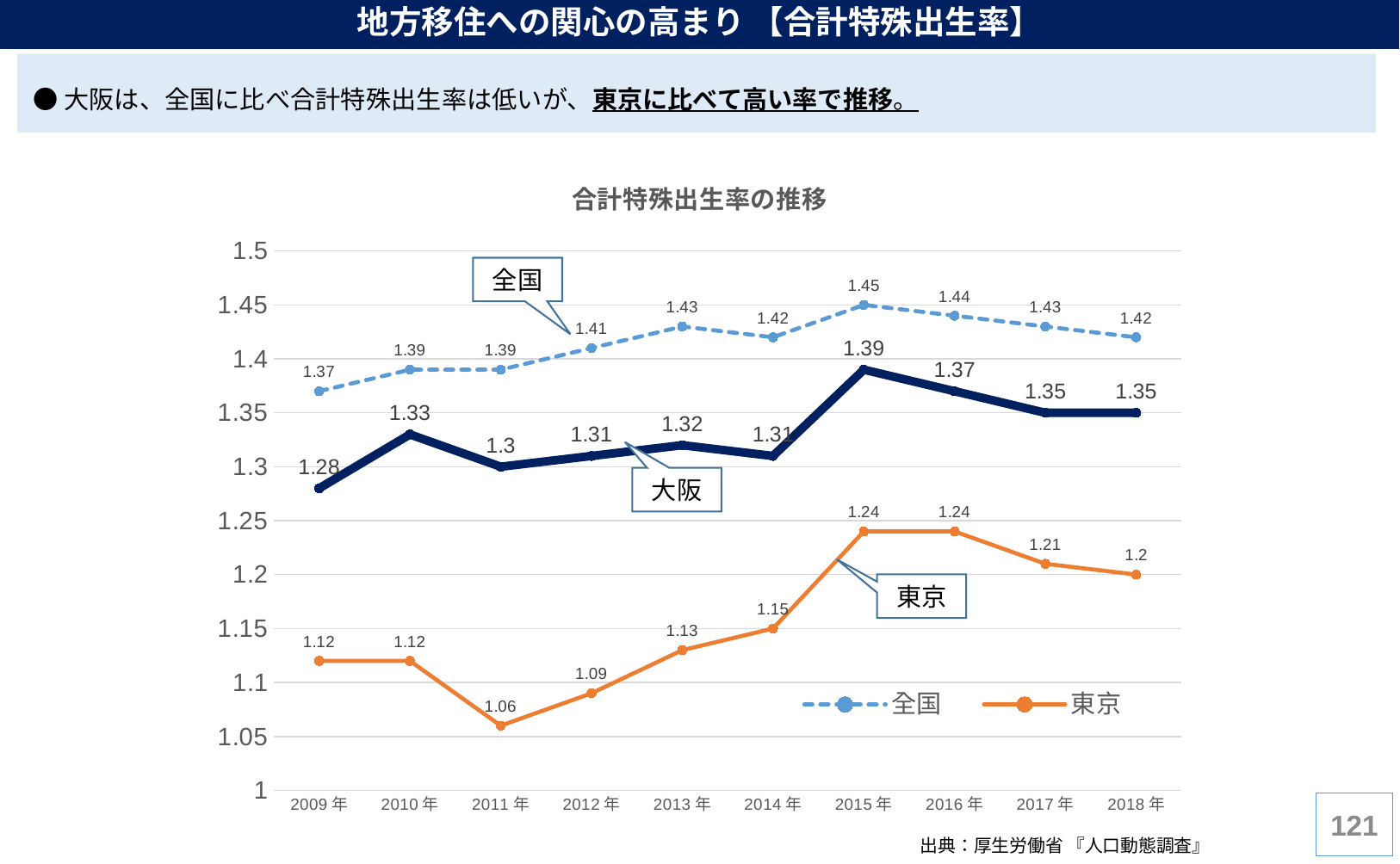

地方移住への関心の高まり 【合計特殊出生率】
 ●大阪は、全国に比べ合計特殊出生率は低いが、東京に比べて高い率で推移。

### Chart: 合計特殊出生率の推移

| Category | 全国 | 東京 | 大阪 |
|---|---|---|---|
| 2009年 | 1.37 | 1.12 | 1.28 |
| 2010年 | 1.39 | 1.12 | 1.33 |
| 2011年 | 1.39 | 1.06 | 1.3 |
| 2012年 | 1.41 | 1.09 | 1.31 |
| 2013年 | 1.43 | 1.13 | 1.32 |
| 2014年 | 1.42 | 1.15 | 1.31 |
| 2015年 | 1.45 | 1.24 | 1.39 |
| 2016年 | 1.44 | 1.24 | 1.37 |
| 2017年 | 1.43 | 1.21 | 1.35 |
| 2018年 | 1.42 | 1.2 | 1.35 |
全国
大阪
東京
121
出典：厚生労働省 『人口動態調査』